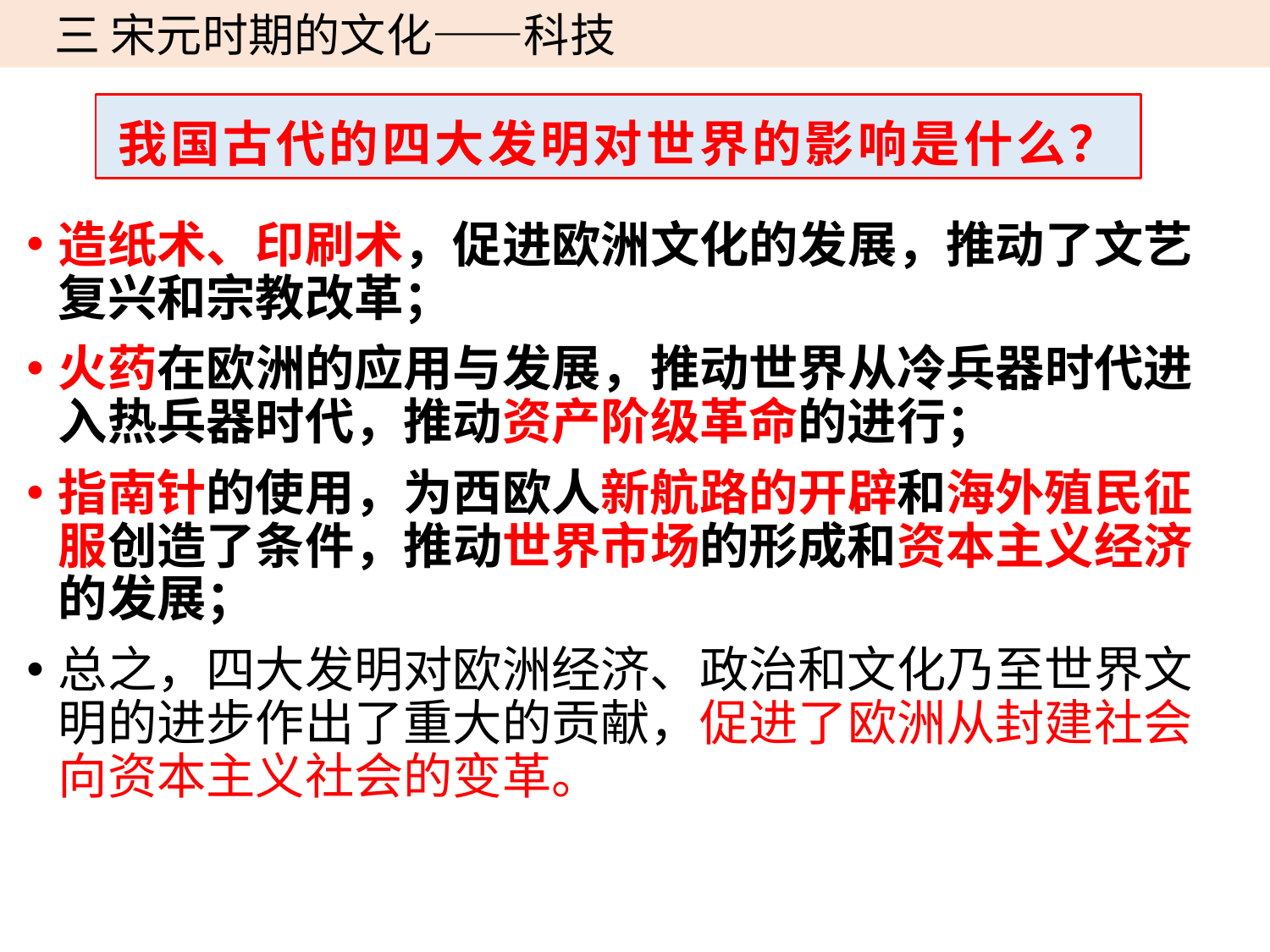

三 宋元时期的文化——科技
我国古代的四大发明对世界的影响是什么？

造纸术、印刷术，促进欧洲文化的发展，推动了文艺复兴和宗教改革；
火药在欧洲的应用与发展，推动世界从冷兵器时代进入热兵器时代，推动资产阶级革命的进行；
指南针的使用，为西欧人新航路的开辟和海外殖民征服创造了条件，推动世界市场的形成和资本主义经济的发展；
总之，四大发明对欧洲经济、政治和文化乃至世界文明的进步作出了重大的贡献，促进了欧洲从封建社会向资本主义社会的变革。